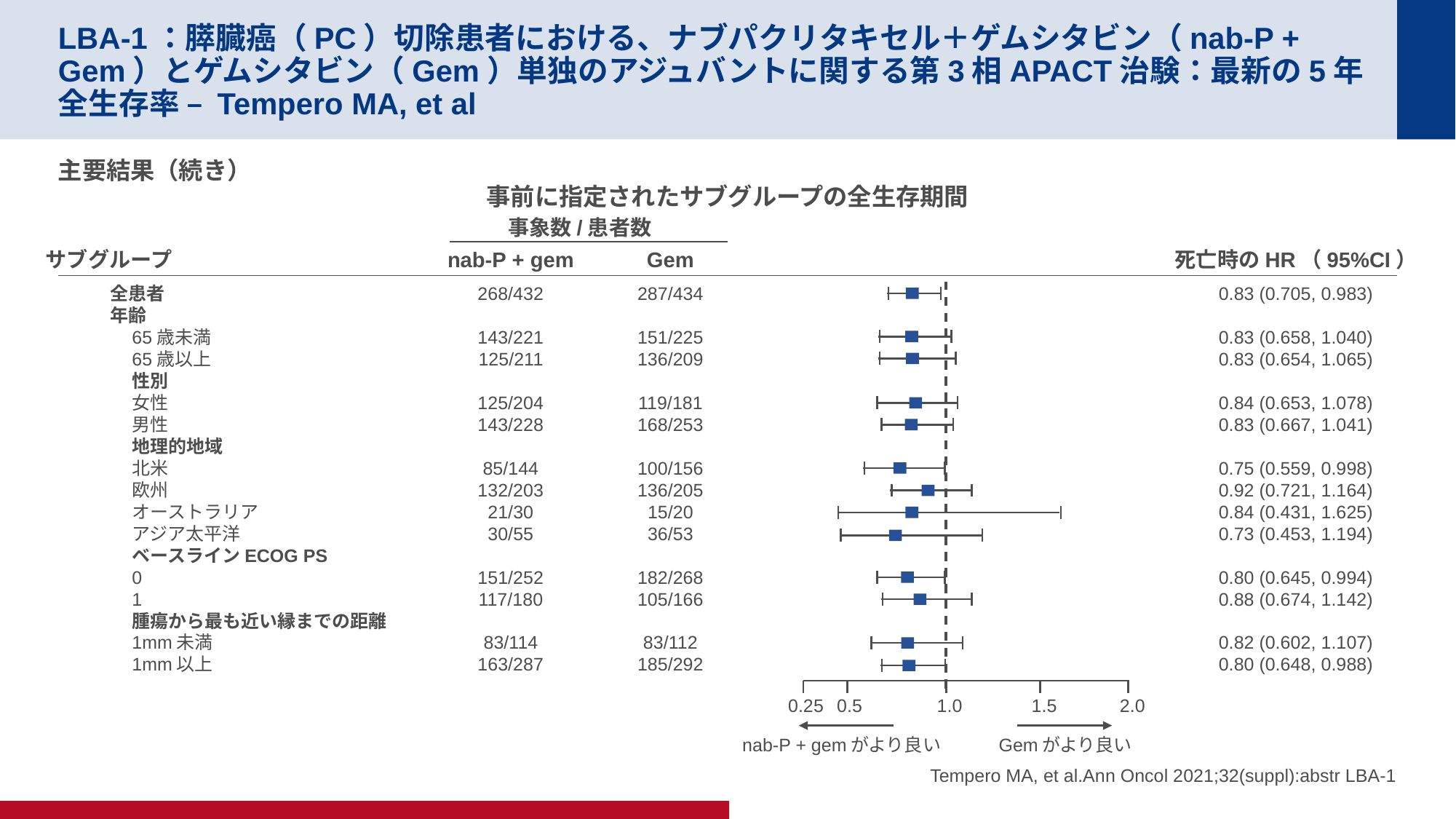

# LBA-1：膵臓癌（PC）切除患者における、ナブパクリタキセル＋ゲムシタビン（nab-P + Gem）とゲムシタビン（Gem）単独のアジュバントに関する第3相APACT治験：最新の5年全生存率 – Tempero MA, et al
主要結果（続き）

事前に指定されたサブグループの全生存期間
事象数/患者数
サブグループ
nab-P + gem
Gem
死亡時のHR（95%CI）
全患者
年齢
65歳未満
65歳以上
性別
女性
男性
地理的地域
北米
欧州
オーストラリア
アジア太平洋
ベースラインECOG PS
0
1
腫瘍から最も近い縁までの距離
1mm未満
1mm以上
268/432

143/221
125/211

125/204
143/228

85/144
132/203
21/30
30/55

151/252
117/180

83/114
163/287
287/434

151/225
136/209

119/181
168/253

100/156
136/205
15/20
36/53

182/268
105/166

83/112
185/292
0.83 (0.705, 0.983)

0.83 (0.658, 1.040)
0.83 (0.654, 1.065)

0.84 (0.653, 1.078)
0.83 (0.667, 1.041)

0.75 (0.559, 0.998)
0.92 (0.721, 1.164)
0.84 (0.431, 1.625)
0.73 (0.453, 1.194)

0.80 (0.645, 0.994)
0.88 (0.674, 1.142)

0.82 (0.602, 1.107)
0.80 (0.648, 0.988)

0.25
0.5
1.0
1.5
2.0
nab-P + gemがより良い
Gemがより良い
Tempero MA, et al.Ann Oncol 2021;32(suppl):abstr LBA-1